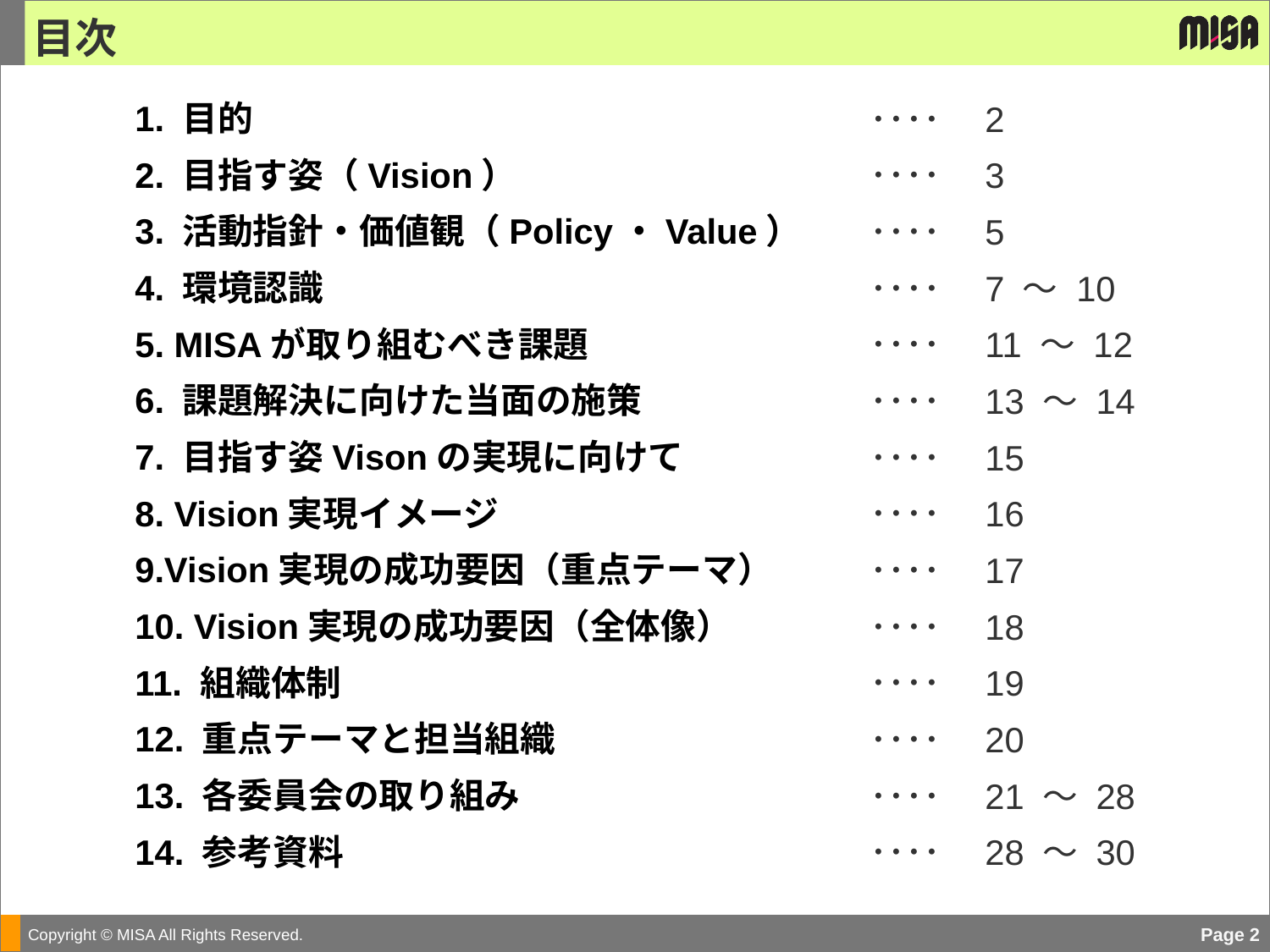

目次
1. 目的
2. 目指す姿（Vision）
3. 活動指針・価値観（Policy・Value）
4. 環境認識
5. MISAが取り組むべき課題
6. 課題解決に向けた当面の施策
7. 目指す姿Visonの実現に向けて
8. Vision実現イメージ
9.Vision実現の成功要因（重点テーマ）
10. Vision実現の成功要因（全体像）
11. 組織体制
12. 重点テーマと担当組織
13. 各委員会の取り組み
14. 参考資料

････　2
････　3
････　5
････　7 ～ 10
････　11 ～ 12
････　13 ～ 14
････　15
････　16
････　17
････　18
････　19
････　20
････　21 ～ 28
････　28 ～ 30